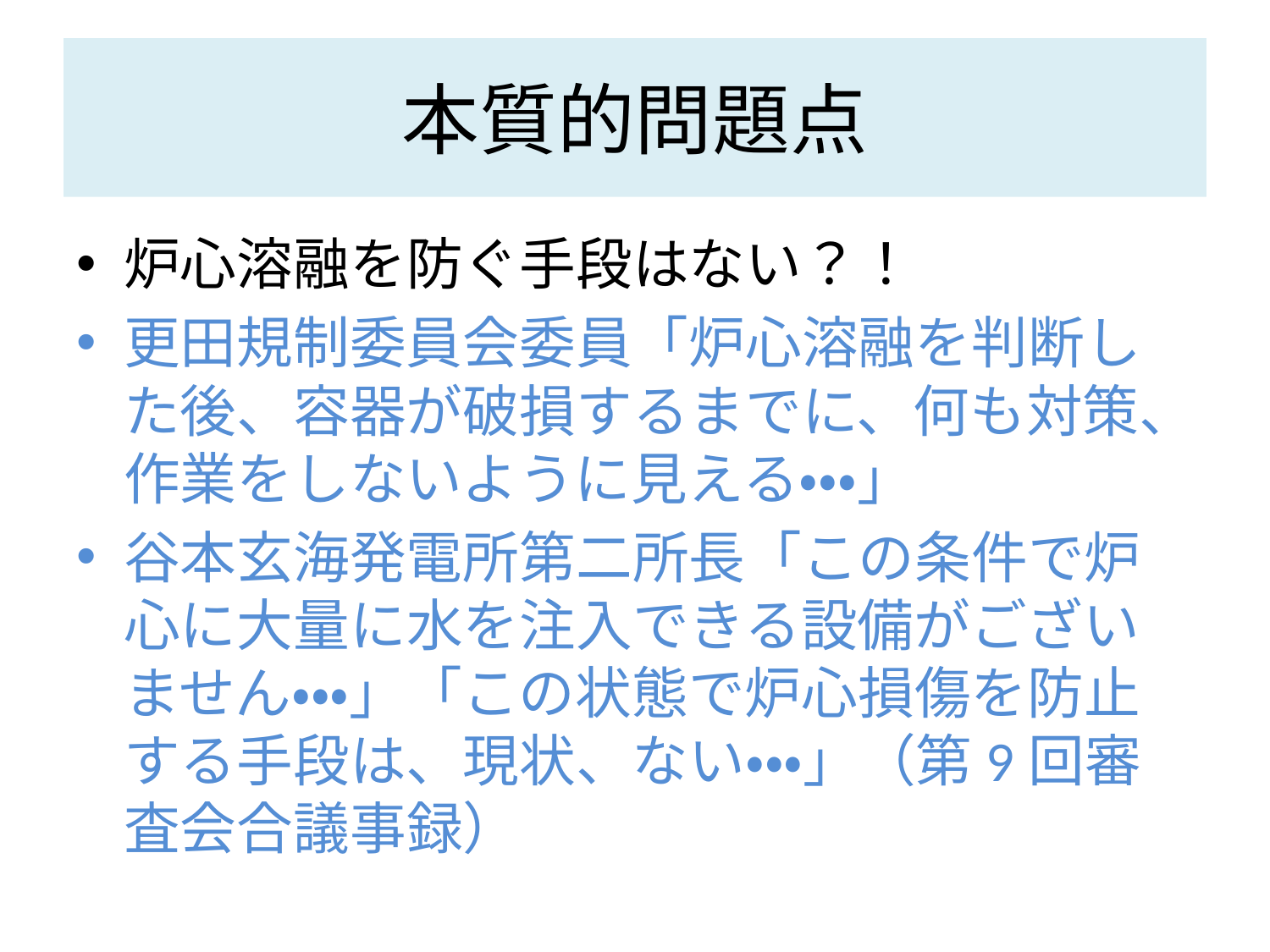

# 本質的問題点
炉心溶融を防ぐ手段はない？！
更田規制委員会委員「炉心溶融を判断した後、容器が破損するまでに、何も対策、作業をしないように見える・・・」
谷本玄海発電所第二所長「この条件で炉心に大量に水を注入できる設備がございません・・・」「この状態で炉心損傷を防止する手段は、現状、ない・・・」（第9回審査会合議事録）